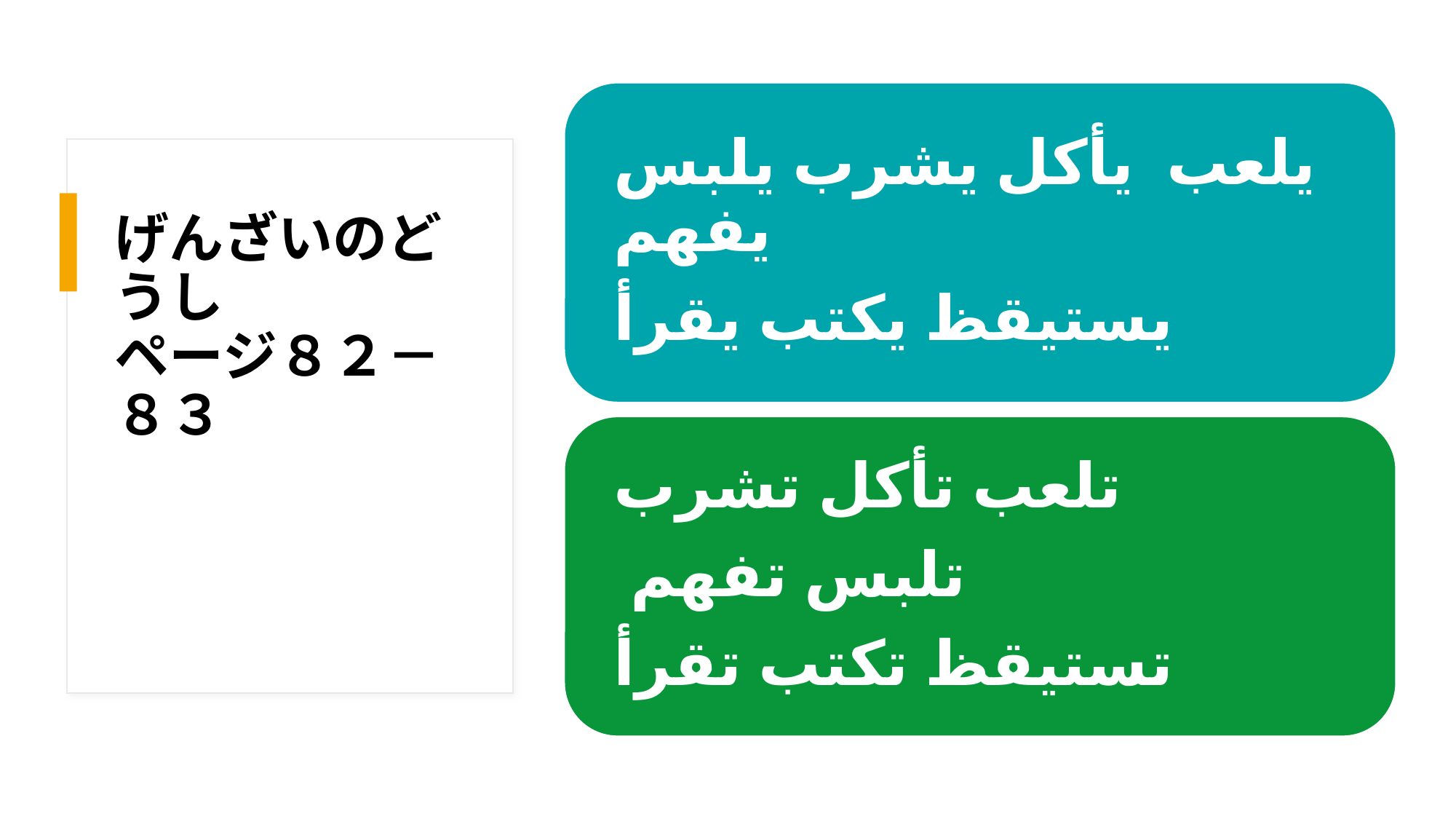

يلعب  يأكل يشرب يلبس يفهم
يستيقظ يكتب يقرأ
تلعب تأكل تشرب
 تلبس تفهم
تستيقظ تكتب تقرأ

# げんざいのどうし ページ８２－８３